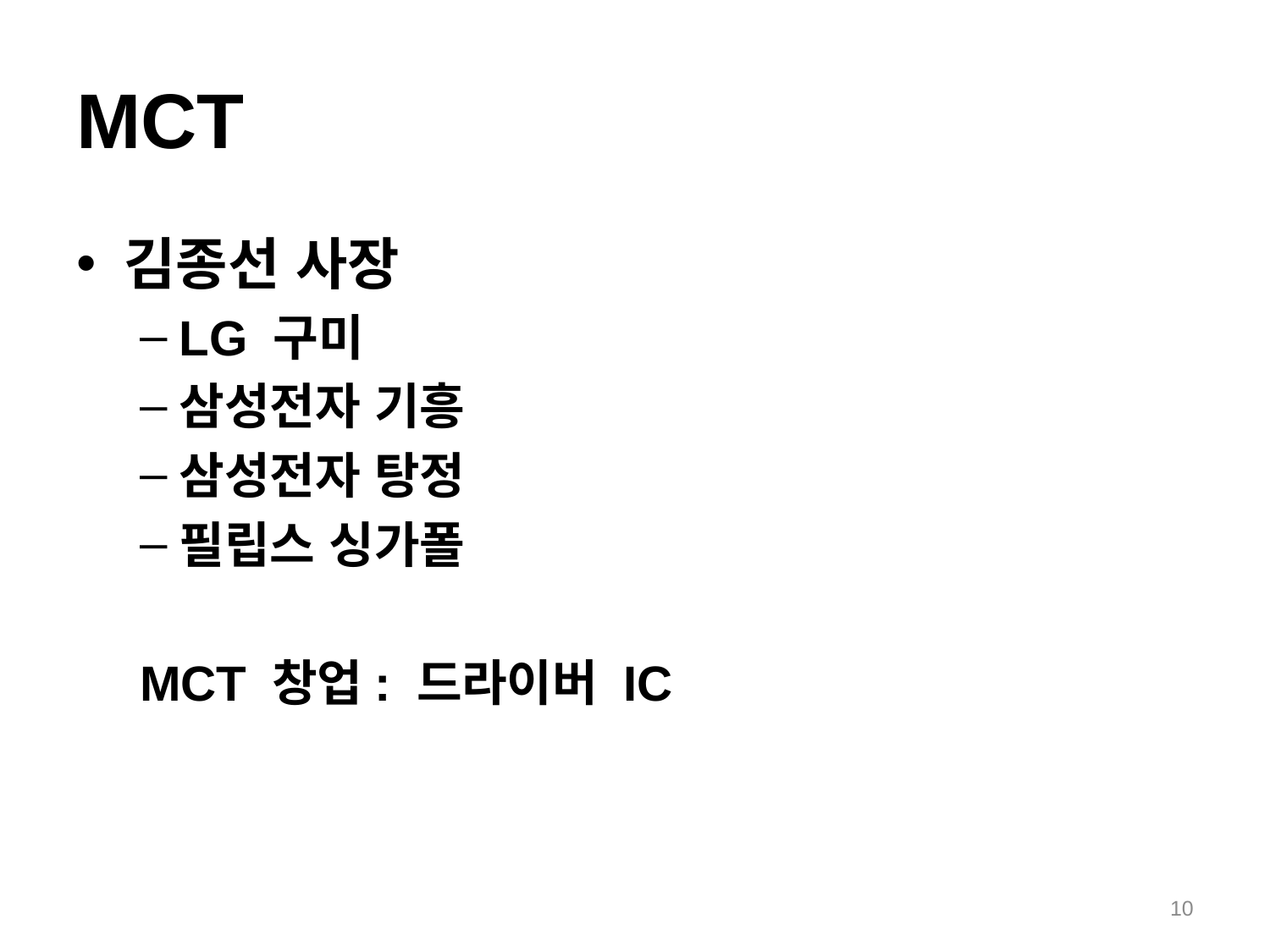

# MCT
김종선 사장
LG 구미
삼성전자 기흥
삼성전자 탕정
필립스 싱가폴

MCT 창업: 드라이버 IC

10